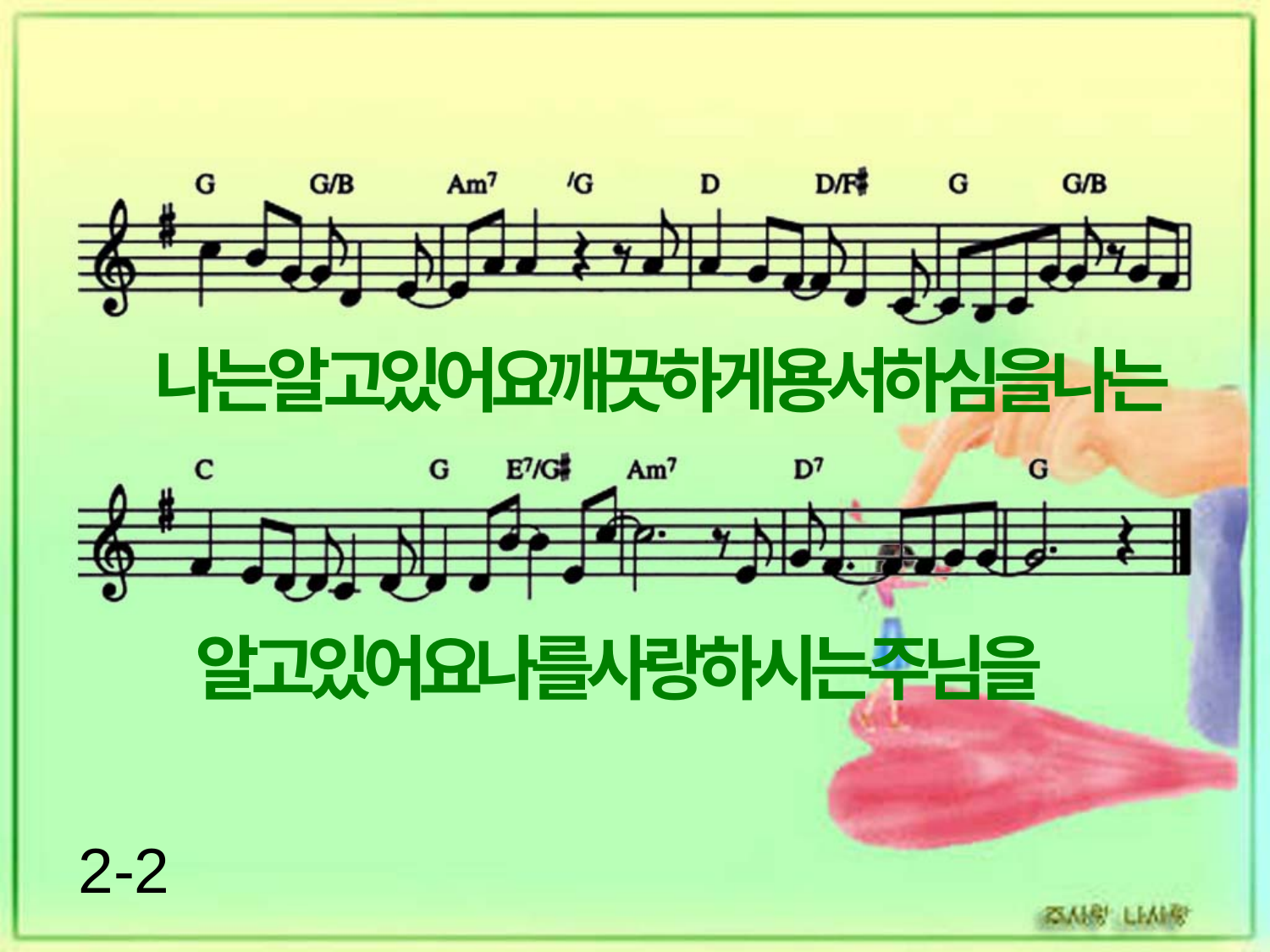

나는알고있어요깨끗하게용서하심을나는
알고있어요나를사랑하시는주님을
2-2